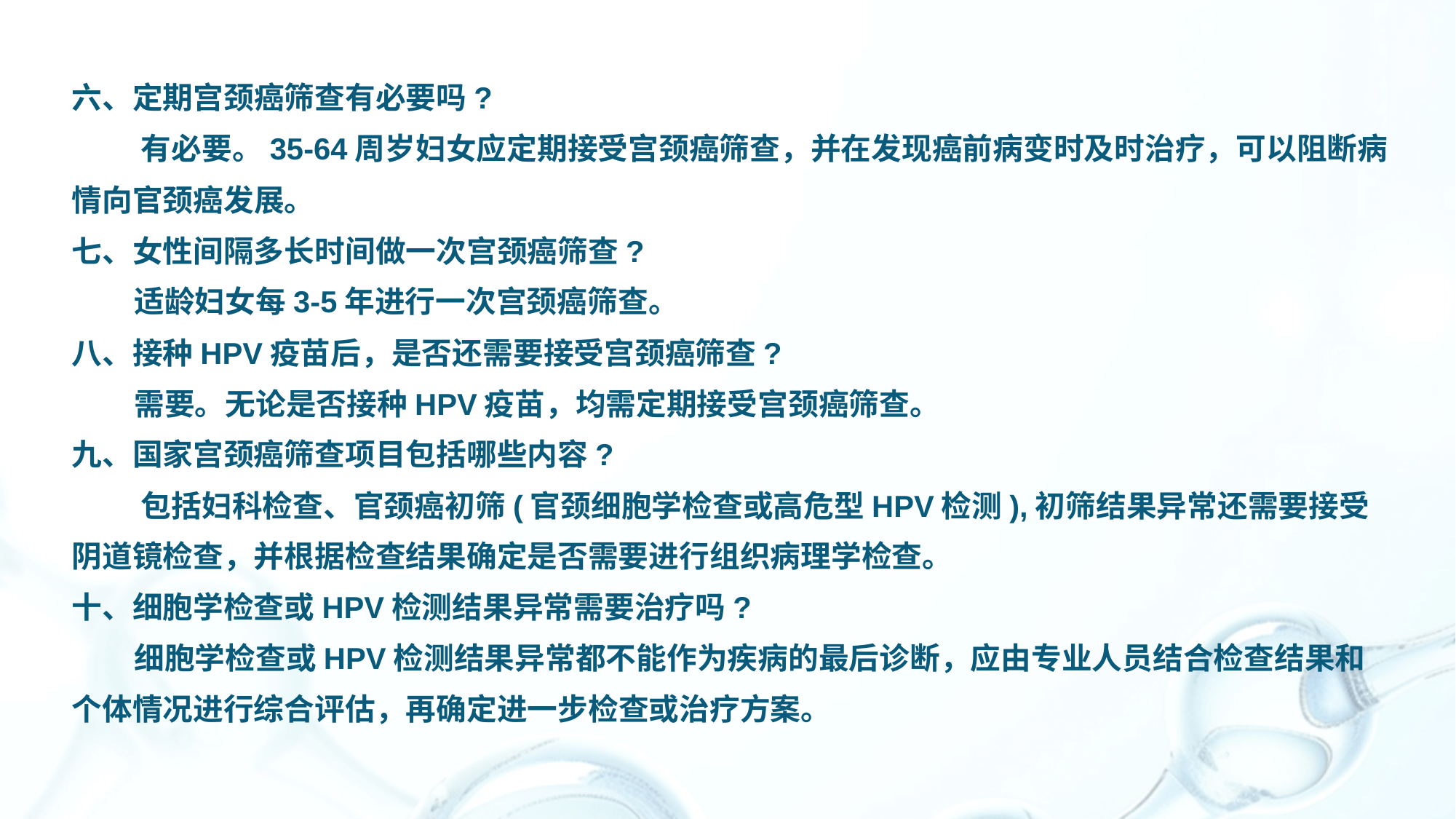

六、定期宫颈癌筛查有必要吗?
         有必要。35-64周岁妇女应定期接受宫颈癌筛查，并在发现癌前病变时及时治疗，可以阻断病情向官颈癌发展。
七、女性间隔多长时间做一次宫颈癌筛查?
        适龄妇女每3-5年进行一次宫颈癌筛查。
八、接种HPV疫苗后，是否还需要接受宫颈癌筛查?
        需要。无论是否接种HPV疫苗，均需定期接受宫颈癌筛查。
九、国家宫颈癌筛查项目包括哪些内容?
         包括妇科检查、官颈癌初筛(官颈细胞学检查或高危型HPV检测),初筛结果异常还需要接受阴道镜检查，并根据检查结果确定是否需要进行组织病理学检查。
十、细胞学检查或HPV检测结果异常需要治疗吗?
        细胞学检查或HPV检测结果异常都不能作为疾病的最后诊断，应由专业人员结合检查结果和个体情况进行综合评估，再确定进一步检查或治疗方案。